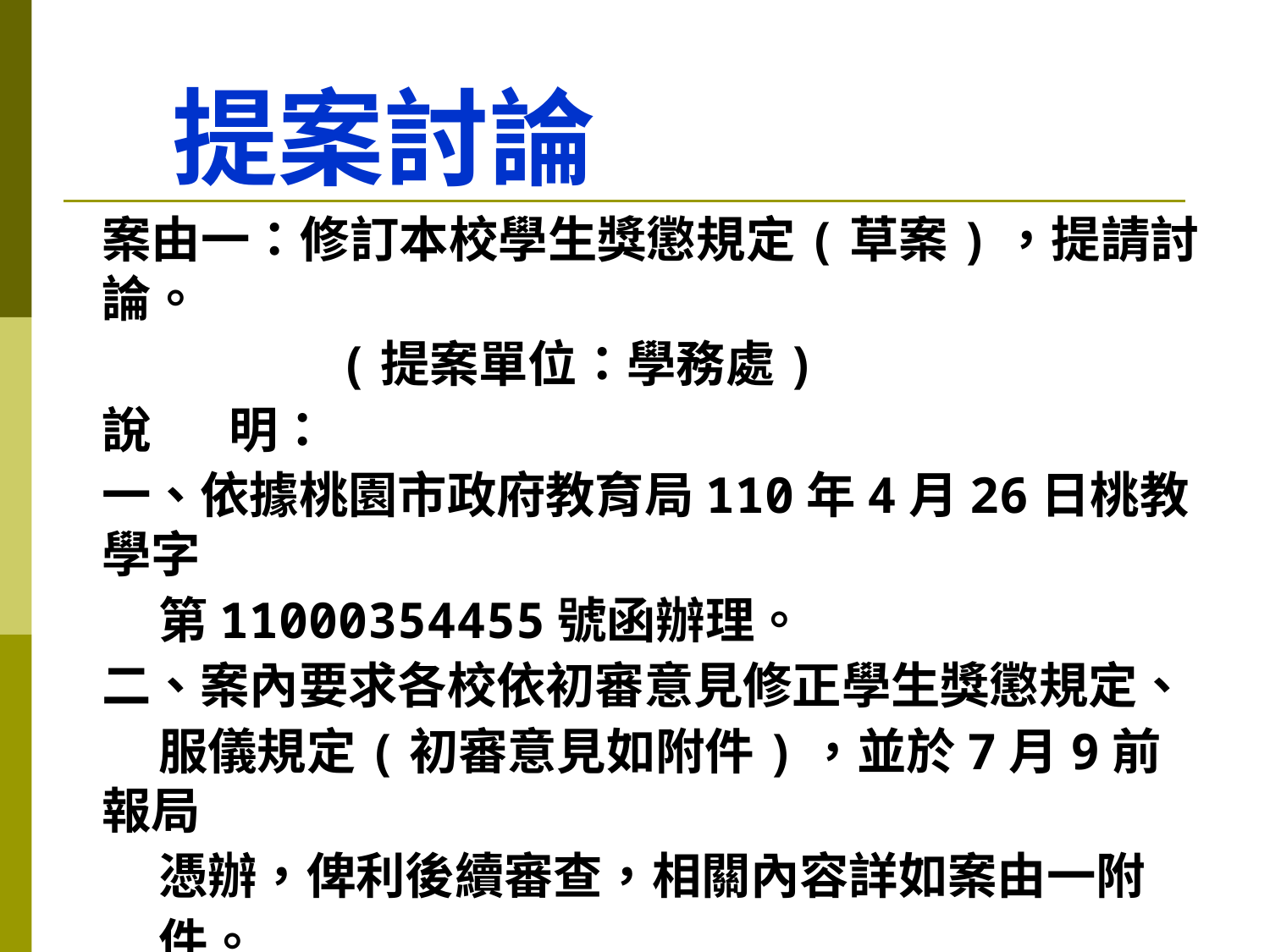

# 提案討論
案由一：修訂本校學生獎懲規定(草案)，提請討論。
        (提案單位：學務處)
說	明：
一、依據桃園市政府教育局110年4月26日桃教學字
    第11000354455號函辦理。
二、案內要求各校依初審意見修正學生獎懲規定、
    服儀規定(初審意見如附件)，並於7月9前報局
    憑辦，俾利後續審查，相關內容詳如案由一附
    件。
三、本案已於 109 學年度第 2 學期第3次擴大行
    政會報討論通過。